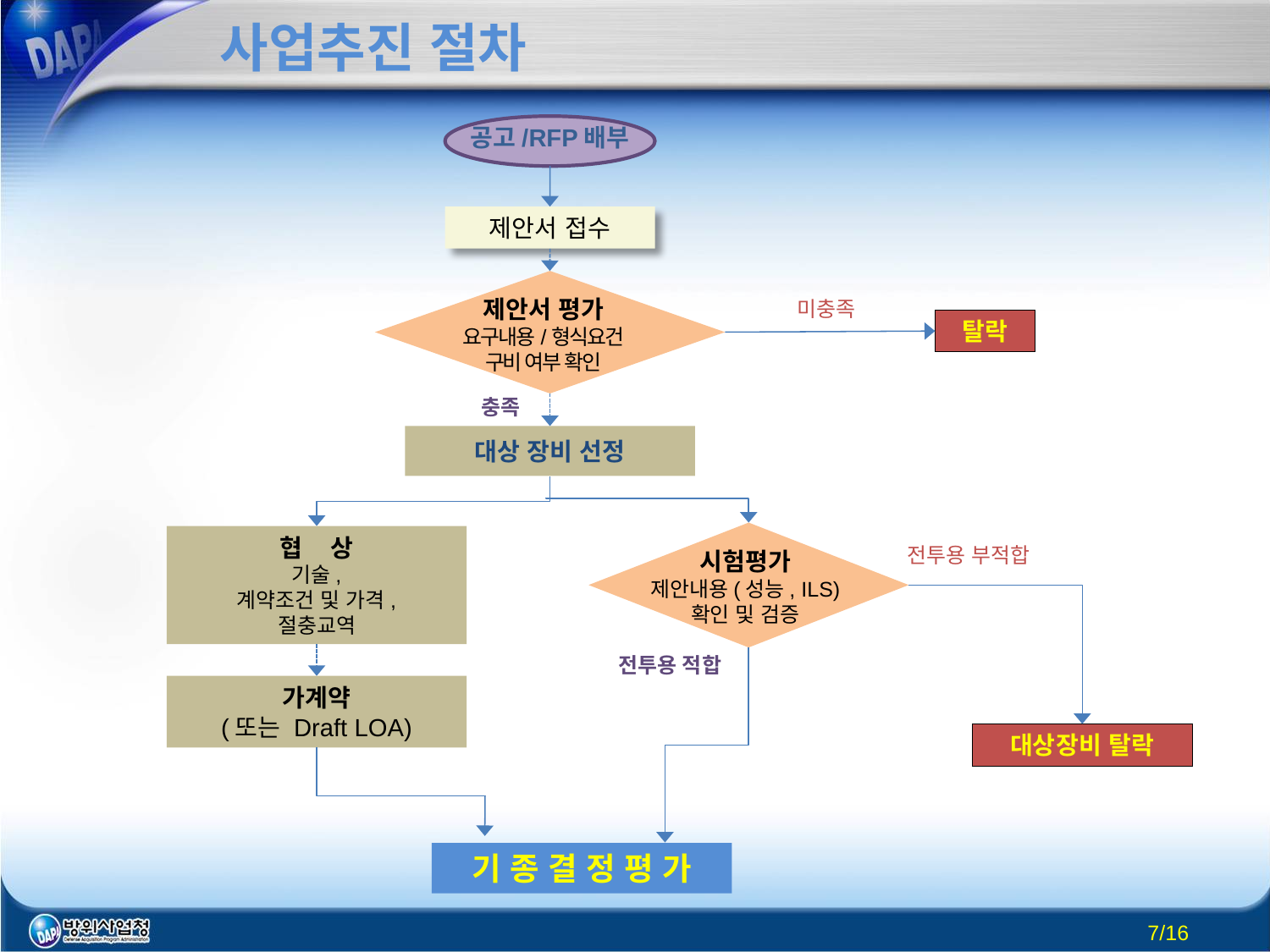

# 사업추진 절차

공고/RFP배부
제안서 접수

제안서 평가
요구내용/형식요건
구비 여부 확인
미충족
탈락
충족
대상 장비 선정

시험평가
제안내용(성능, ILS)
확인 및 검증
협    상
기술,
계약조건 및 가격,
절충교역
전투용 부적합
전투용 적합
가계약
(또는 Draft LOA)
대상장비 탈락
기 종 결 정 평 가
7/16